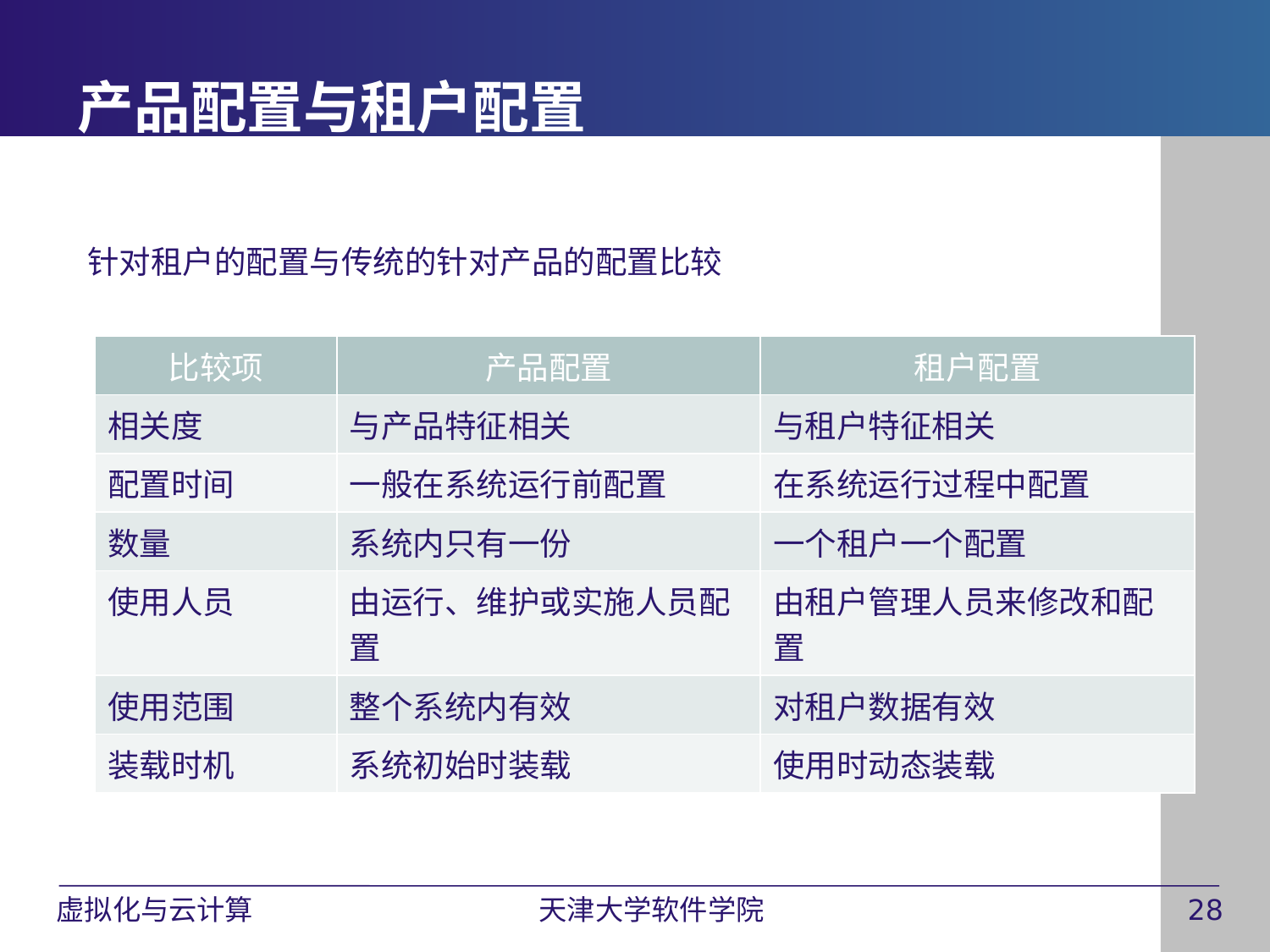

# 产品配置与租户配置
针对租户的配置与传统的针对产品的配置比较
| 比较项 | 产品配置 | 租户配置 |
| --- | --- | --- |
| 相关度 | 与产品特征相关 | 与租户特征相关 |
| 配置时间 | 一般在系统运行前配置 | 在系统运行过程中配置 |
| 数量 | 系统内只有一份 | 一个租户一个配置 |
| 使用人员 | 由运行、维护或实施人员配置 | 由租户管理人员来修改和配置 |
| 使用范围 | 整个系统内有效 | 对租户数据有效 |
| 装载时机 | 系统初始时装载 | 使用时动态装载 |